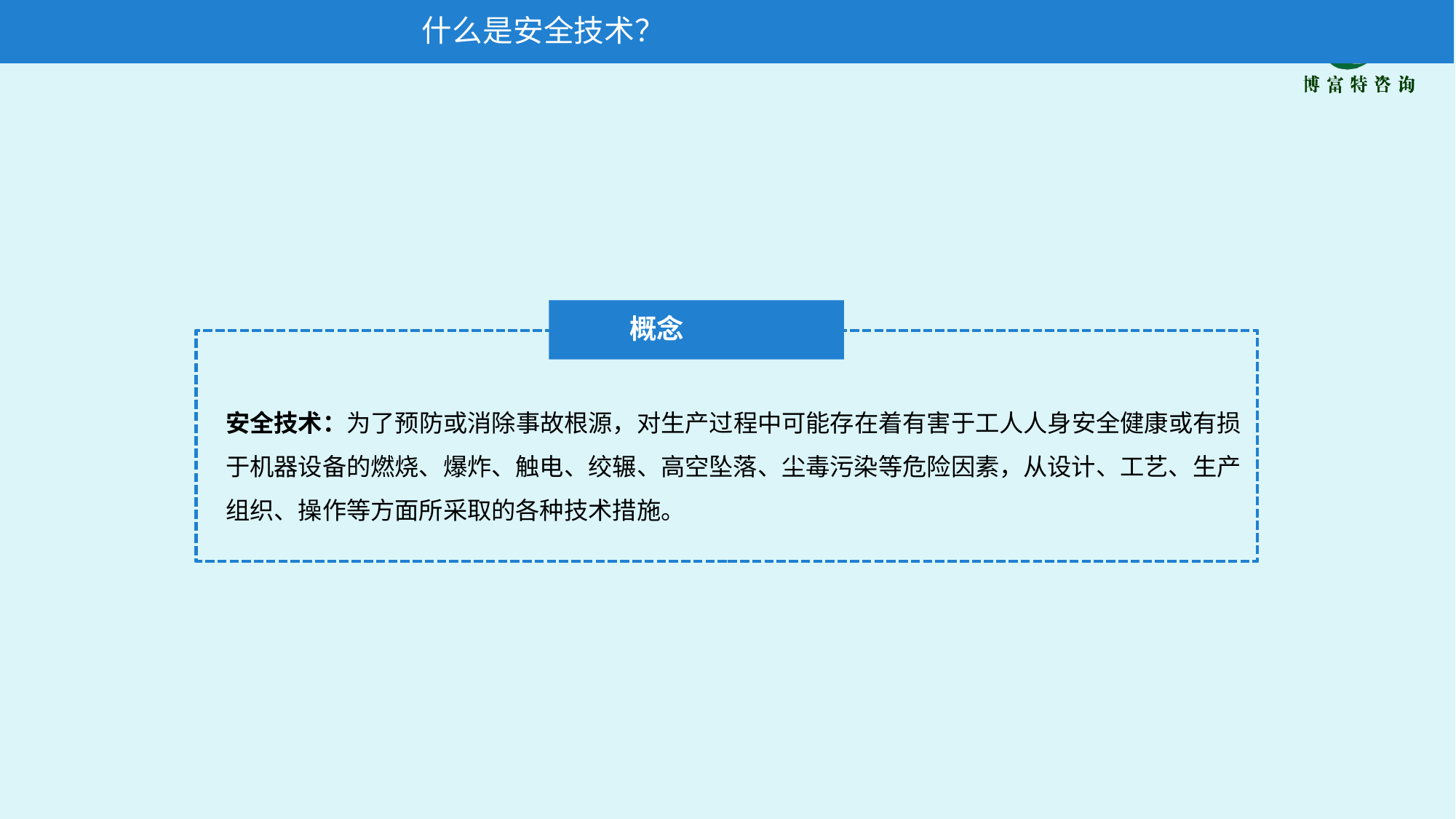

什么是安全技术？

概念

安全技术：为了预防或消除事故根源，对生产过程中可能存在着有害于工人人身安全健康或有损于机器设备的燃烧、爆炸、触电、绞辗、高空坠落、尘毒污染等危险因素，从设计、工艺、生产组织、操作等方面所采取的各种技术措施。